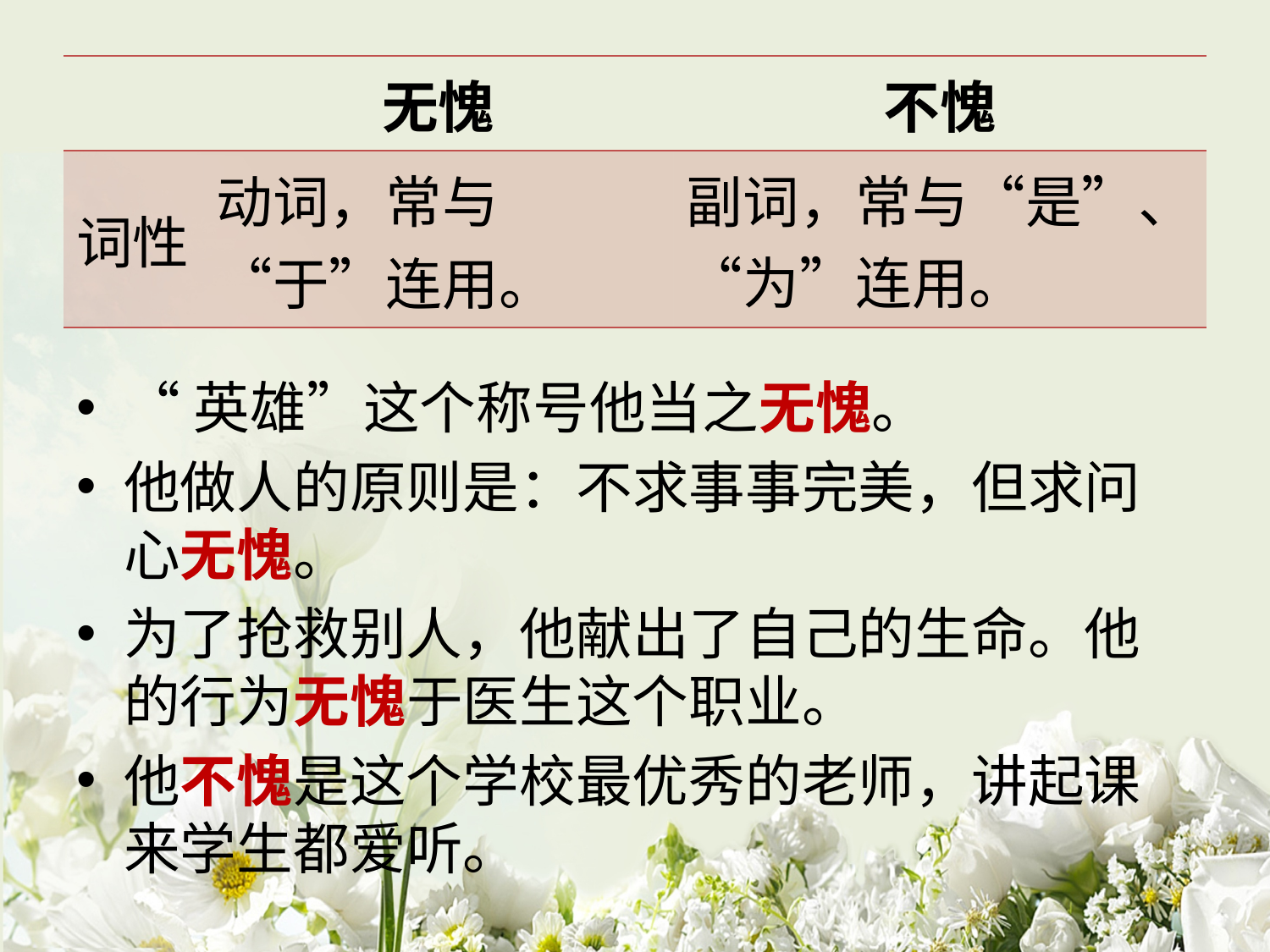

|  | 无愧 | 不愧 |
| --- | --- | --- |
| 词性 | 动词，常与“于”连用。 | 副词，常与“是”、“为”连用。 |
“英雄”这个称号他当之无愧。
他做人的原则是：不求事事完美，但求问心无愧。
为了抢救别人，他献出了自己的生命。他的行为无愧于医生这个职业。
他不愧是这个学校最优秀的老师，讲起课来学生都爱听。